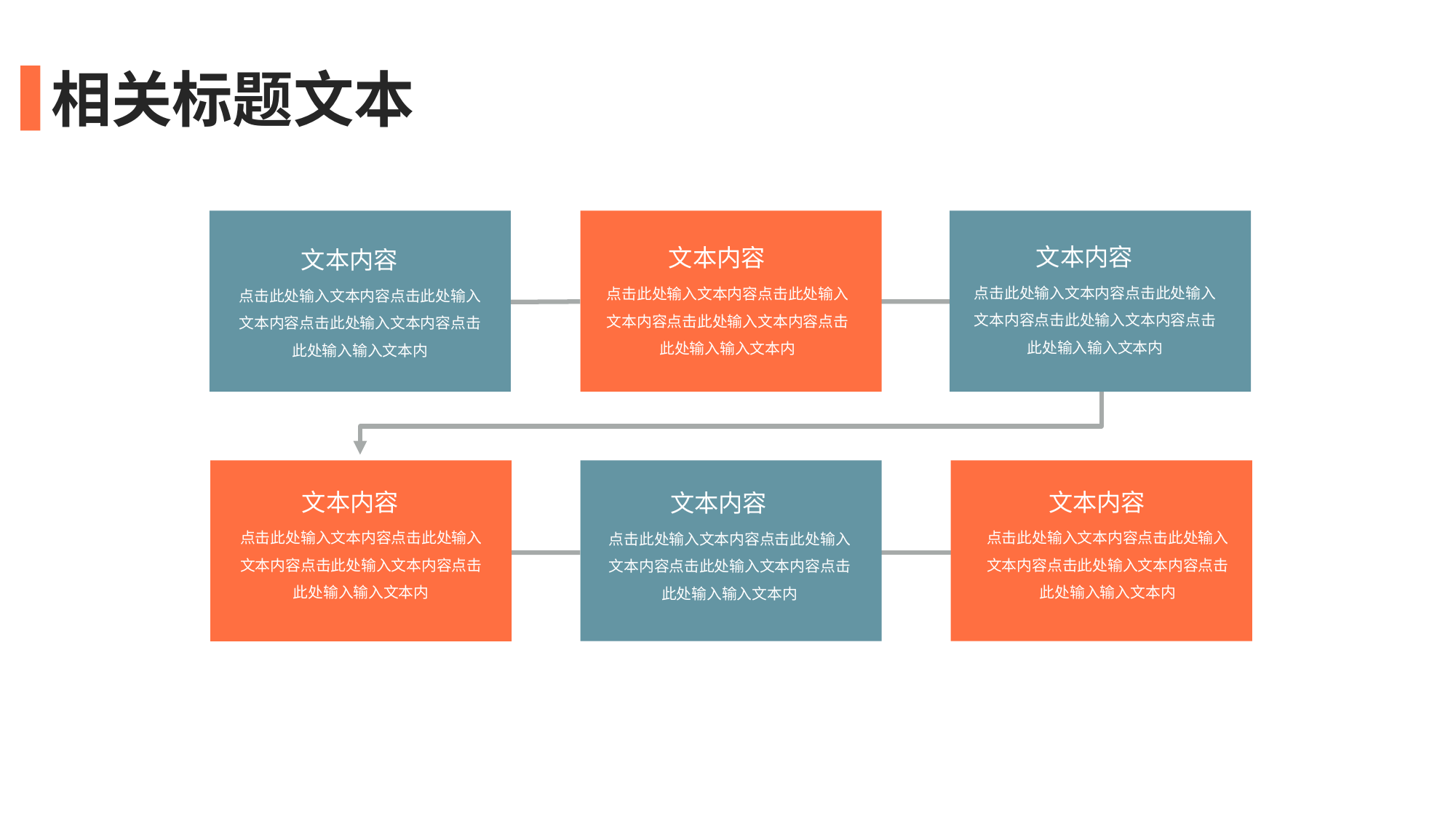

相关标题文本

文本内容
文本内容
文本内容
点击此处输入文本内容点击此处输入文本内容点击此处输入文本内容点击此处输入输入文本内
点击此处输入文本内容点击此处输入文本内容点击此处输入文本内容点击此处输入输入文本内
点击此处输入文本内容点击此处输入文本内容点击此处输入文本内容点击此处输入输入文本内
文本内容
文本内容
文本内容
点击此处输入文本内容点击此处输入文本内容点击此处输入文本内容点击此处输入输入文本内
点击此处输入文本内容点击此处输入文本内容点击此处输入文本内容点击此处输入输入文本内
点击此处输入文本内容点击此处输入文本内容点击此处输入文本内容点击此处输入输入文本内